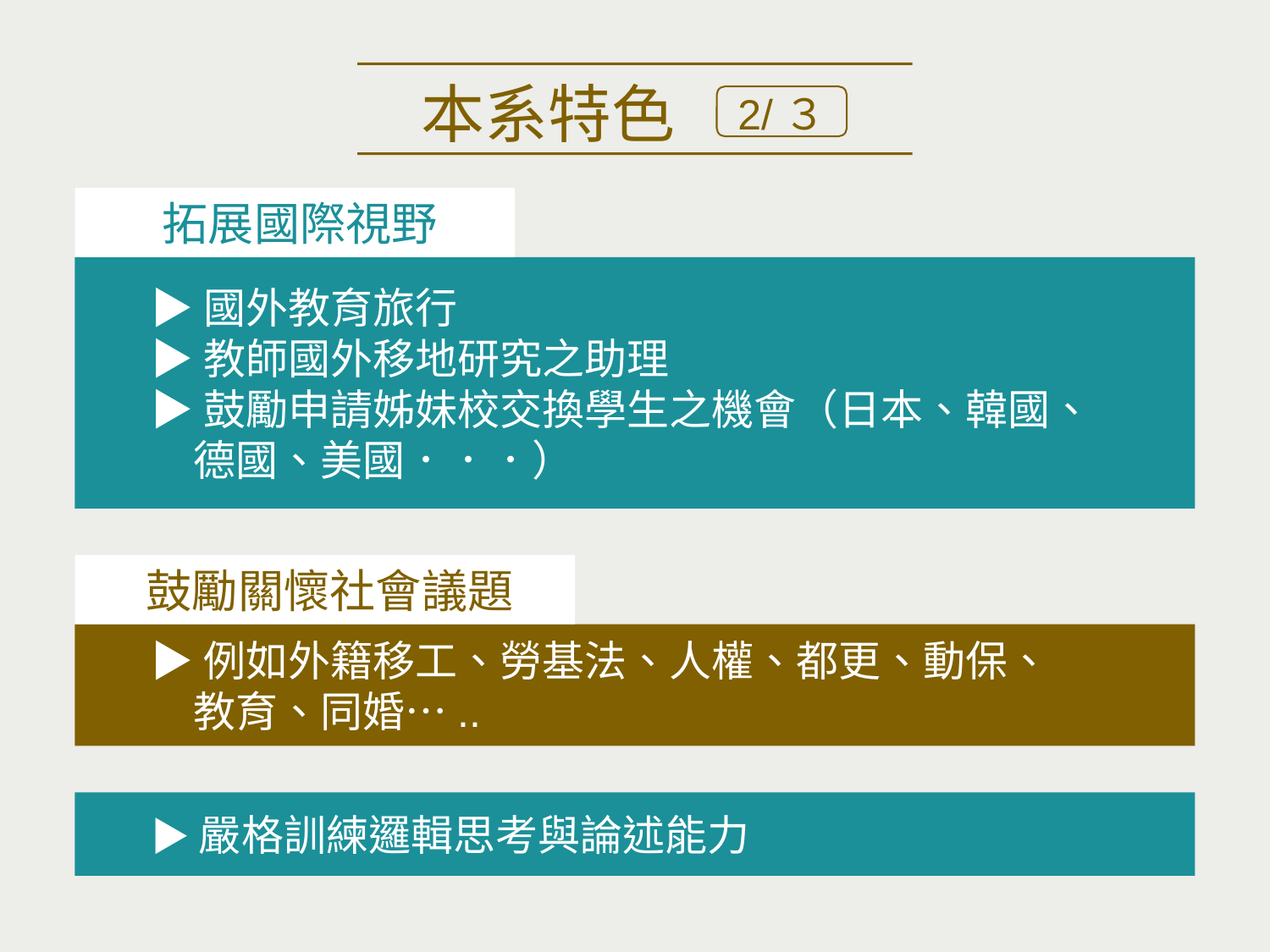

本系特色

2/３
拓展國際視野
▶國外教育旅行
▶教師國外移地研究之助理
▶鼓勵申請姊妹校交換學生之機會（日本、韓國、
　德國、美國．．．）
鼓勵關懷社會議題
▶例如外籍移工、勞基法、人權、都更、動保、
　教育、同婚…..
▶嚴格訓練邏輯思考與論述能力